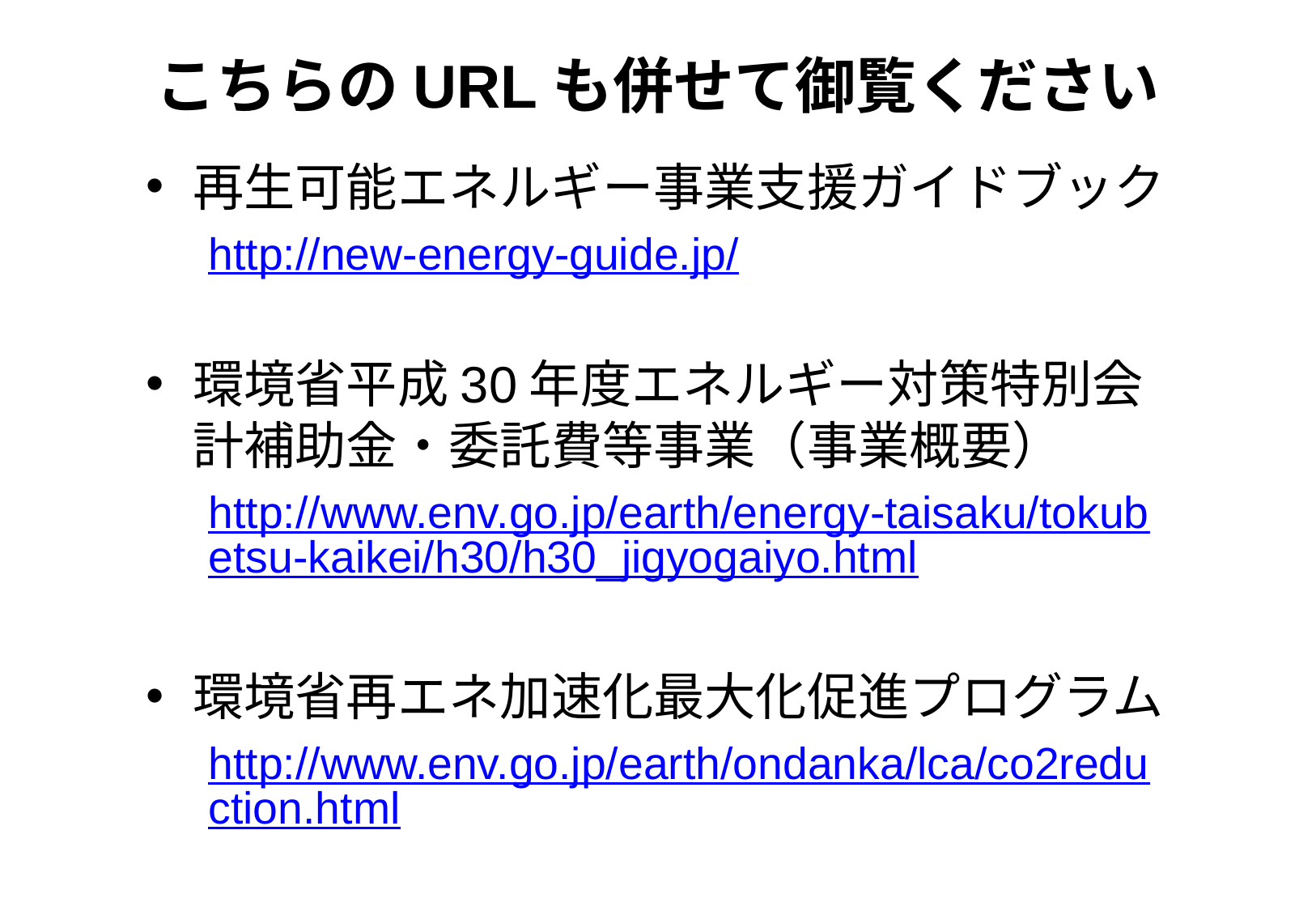

# こちらのURLも併せて御覧ください
再生可能エネルギー事業支援ガイドブック
http://new-energy-guide.jp/

環境省平成30年度エネルギー対策特別会計補助金・委託費等事業（事業概要）
http://www.env.go.jp/earth/energy-taisaku/tokubetsu-kaikei/h30/h30_jigyogaiyo.html

環境省再エネ加速化最大化促進プログラム
http://www.env.go.jp/earth/ondanka/lca/co2reduction.html